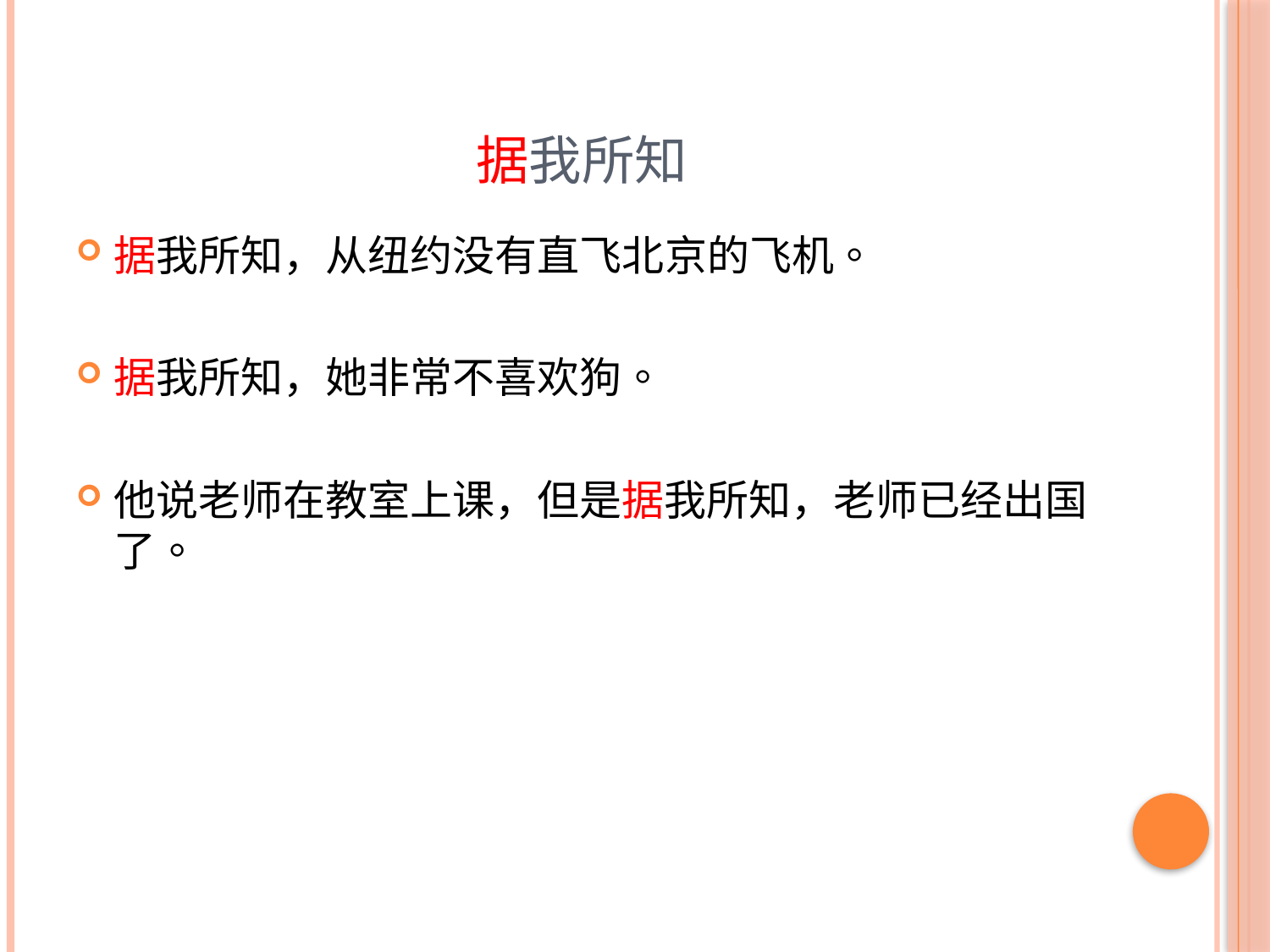

# 据我所知
据我所知，从纽约没有直飞北京的飞机。

据我所知，她非常不喜欢狗。

他说老师在教室上课，但是据我所知，老师已经出国了。